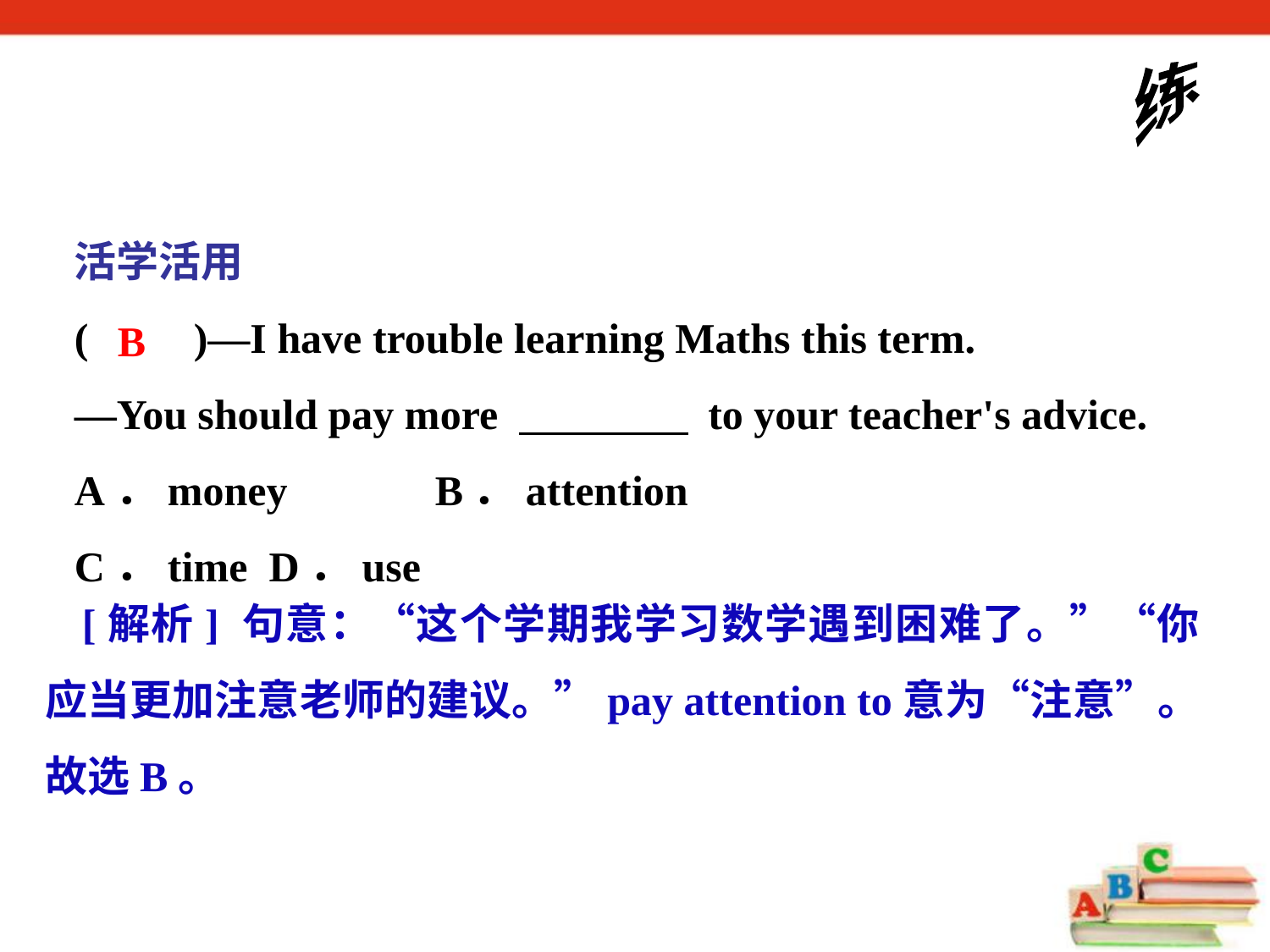

练
活学活用
(　　)—I have trouble learning Maths this term.
—You should pay more 　　　　 to your teacher's advice.
A．money　　　B．attention
C．time  D．use
B
[解析] 句意：“这个学期我学习数学遇到困难了。”“你应当更加注意老师的建议。”pay attention to意为“注意”。故选B。